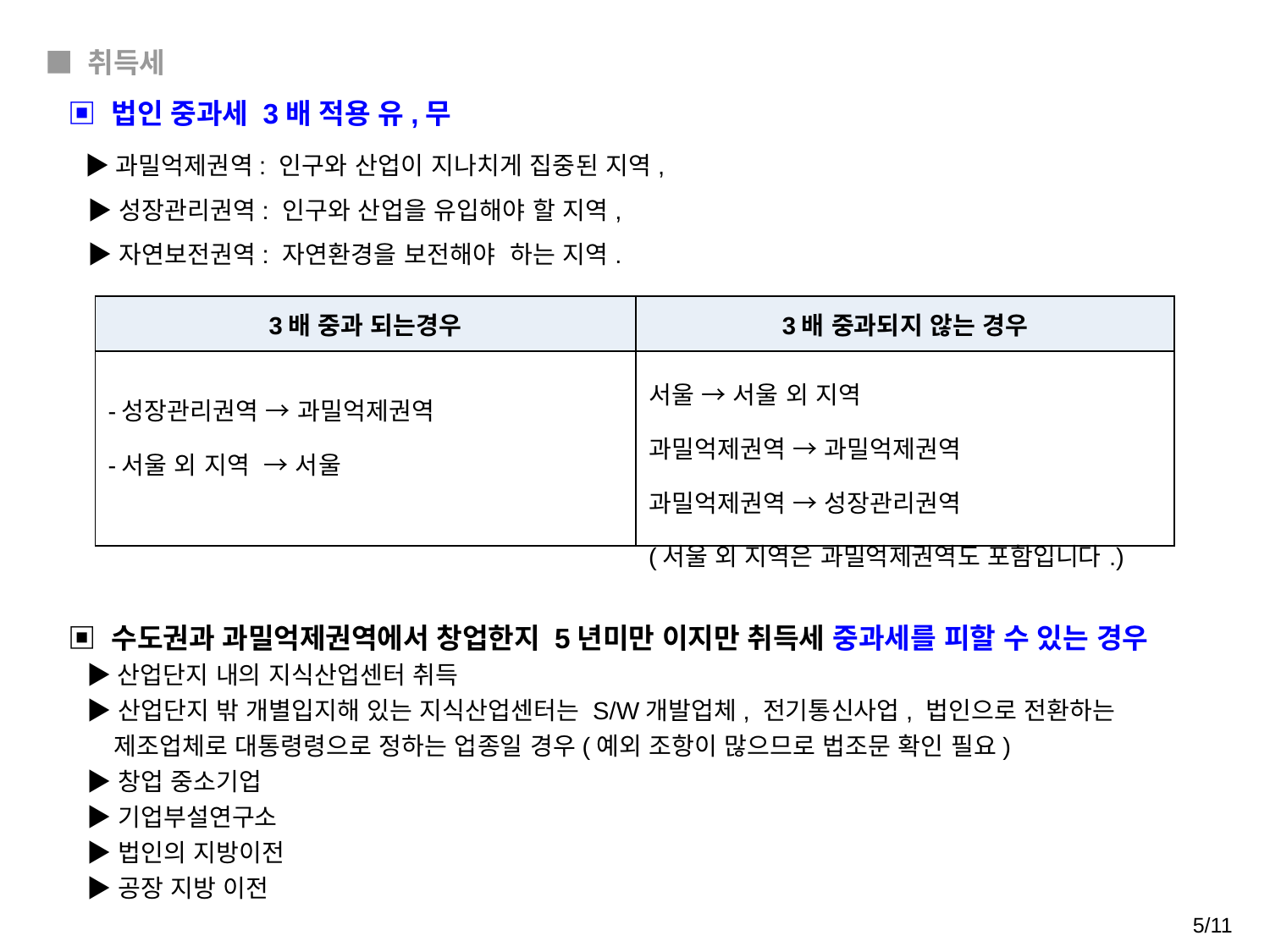

# ■ 취득세
   ▣ 법인 중과세 3배 적용 유,무
     ▶과밀억제권역: 인구와 산업이 지나치게 집중된 지역,
      ▶성장관리권역: 인구와 산업을 유입해야 할 지역,
      ▶자연보전권역: 자연환경을 보전해야  하는 지역.

   ▣ 수도권과 과밀억제권역에서 창업한지 5년미만 이지만 취득세 중과세를 피할 수 있는 경우
      ▶산업단지 내의 지식산업센터 취득
      ▶산업단지 밖 개별입지해 있는 지식산업센터는 S/W개발업체, 전기통신사업, 법인으로 전환하는
         제조업체로 대통령령으로 정하는 업종일 경우(예외 조항이 많으므로 법조문 확인 필요)
      ▶창업 중소기업
      ▶기업부설연구소
      ▶법인의 지방이전
      ▶공장 지방 이전
| 3배 중과 되는경우 | 3배 중과되지 않는 경우 |
| --- | --- |
| -성장관리권역 → 과밀억제권역 -서울 외 지역 → 서울 | 서울 → 서울 외 지역 과밀억제권역 → 과밀억제권역 과밀억제권역 → 성장관리권역 (서울 외 지역은 과밀억제권역도 포함입니다.) |
5/11